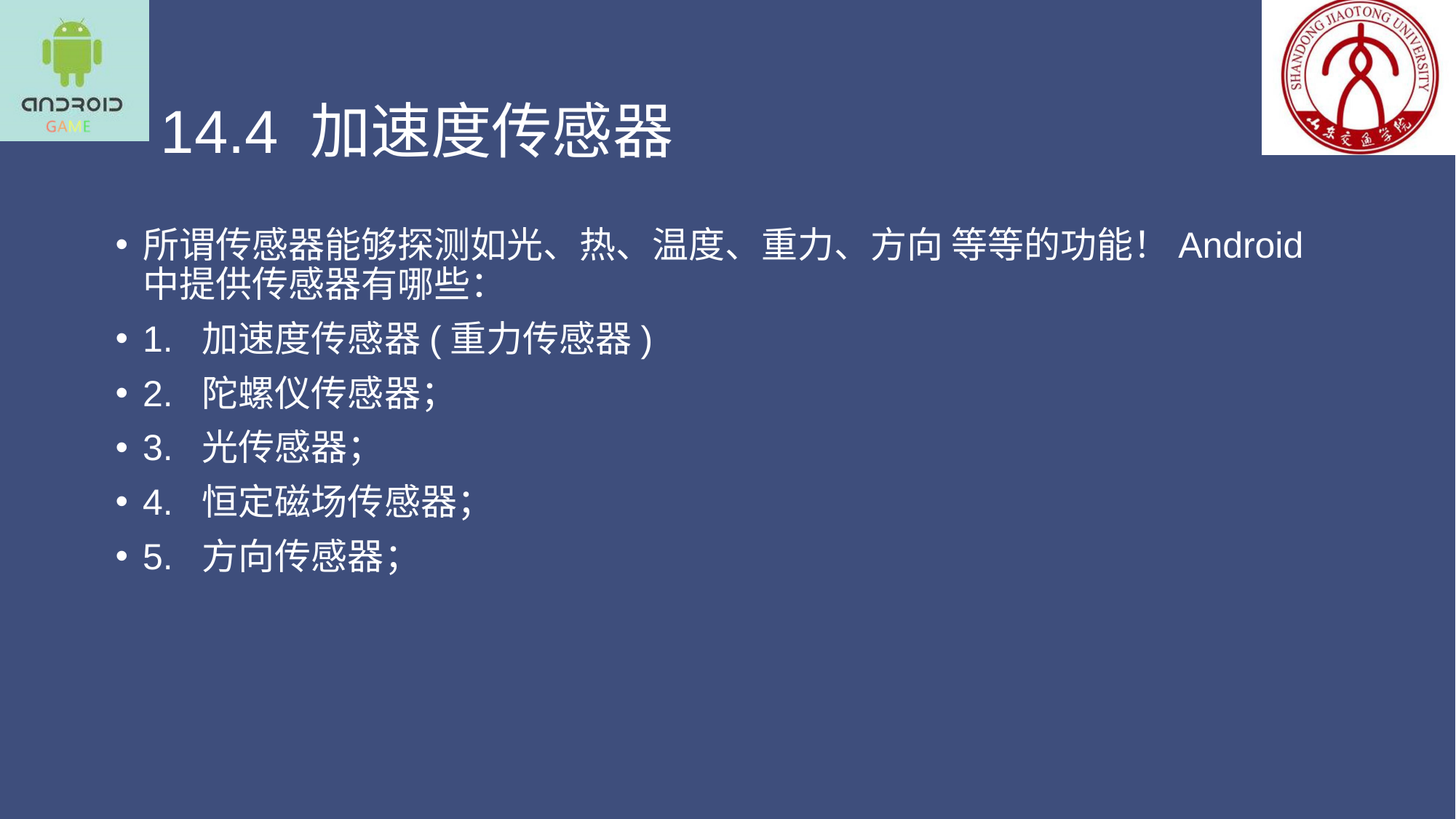

# 14.4 加速度传感器
所谓传感器能够探测如光、热、温度、重力、方向 等等的功能！Android中提供传感器有哪些：
1.  加速度传感器(重力传感器)
2.  陀螺仪传感器；
3.  光传感器；
4.  恒定磁场传感器；
5.  方向传感器；